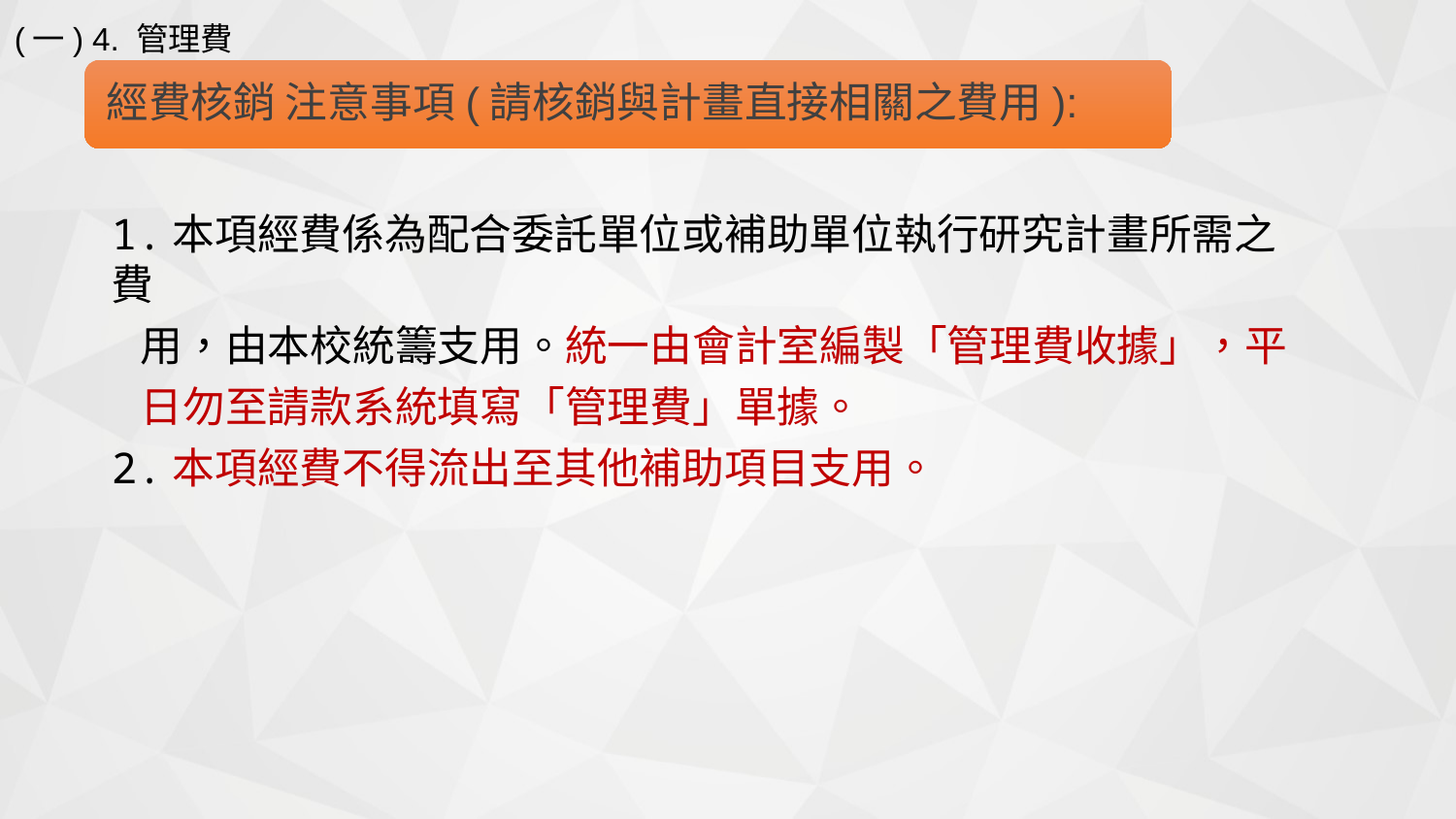

(一) 4. 管理費

經費核銷 注意事項(請核銷與計畫直接相關之費用):

1.本項經費係為配合委託單位或補助單位執行研究計畫所需之費
  用，由本校統籌支用。統一由會計室編製「管理費收據」，平
  日勿至請款系統填寫「管理費」單據。
2.本項經費不得流出至其他補助項目支用。